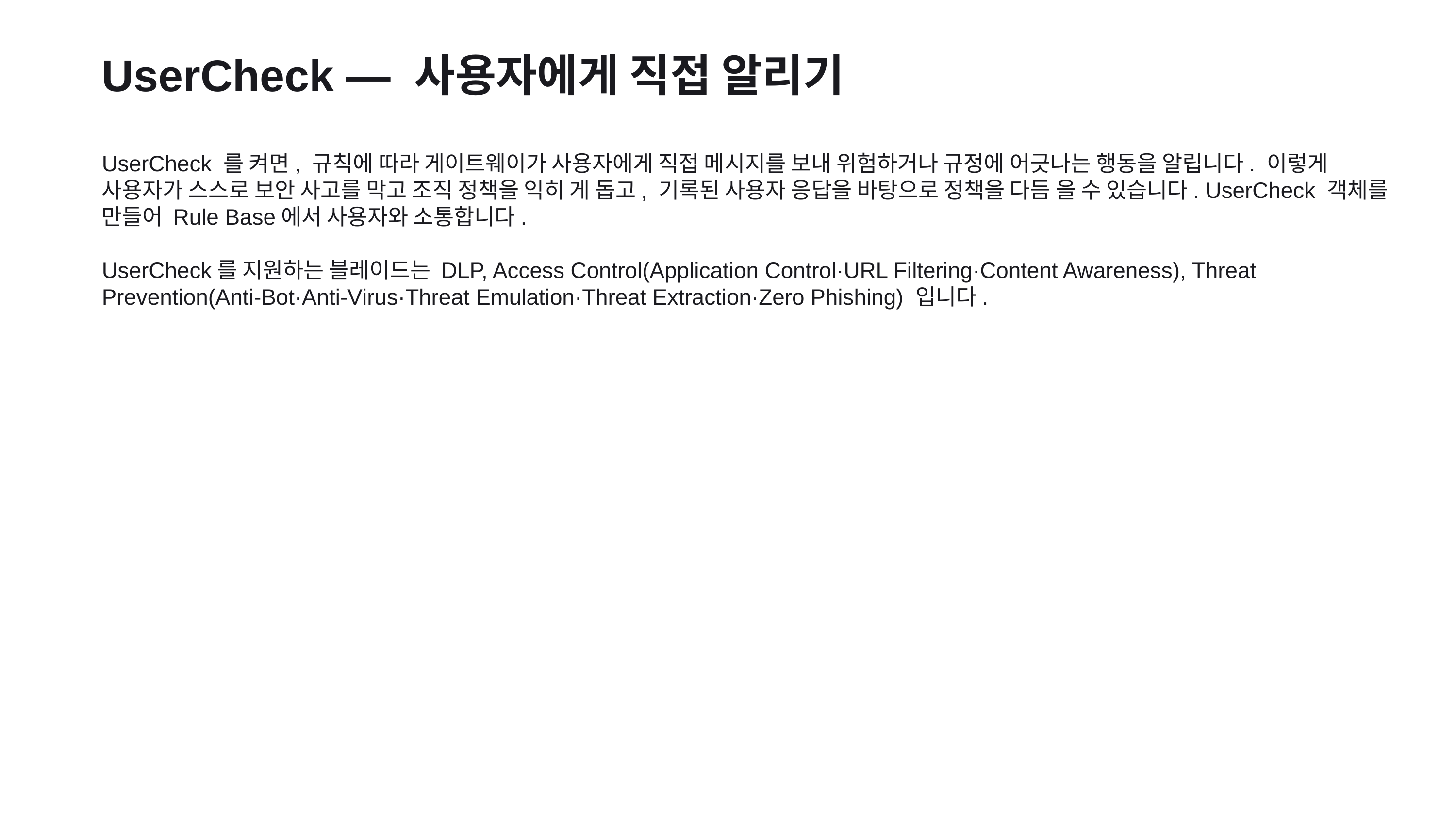

UserCheck — 사용자에게 직접 알리기
UserCheck 를 켜면, 규칙에 따라 게이트웨이가 사용자에게 직접 메시지를 보내 위험하거나 규정에 어긋나는 행동을 알립니다. 이렇게 사용자가 스스로 보안 사고를 막고 조직 정책을 익히 게 돕고, 기록된 사용자 응답을 바탕으로 정책을 다듬 을 수 있습니다. UserCheck 객체를 만들어 Rule Base에서 사용자와 소통합니다.

UserCheck를 지원하는 블레이드는 DLP, Access Control(Application Control·URL Filtering·Content Awareness), Threat Prevention(Anti-Bot·Anti-Virus·Threat Emulation·Threat Extraction·Zero Phishing) 입니다.